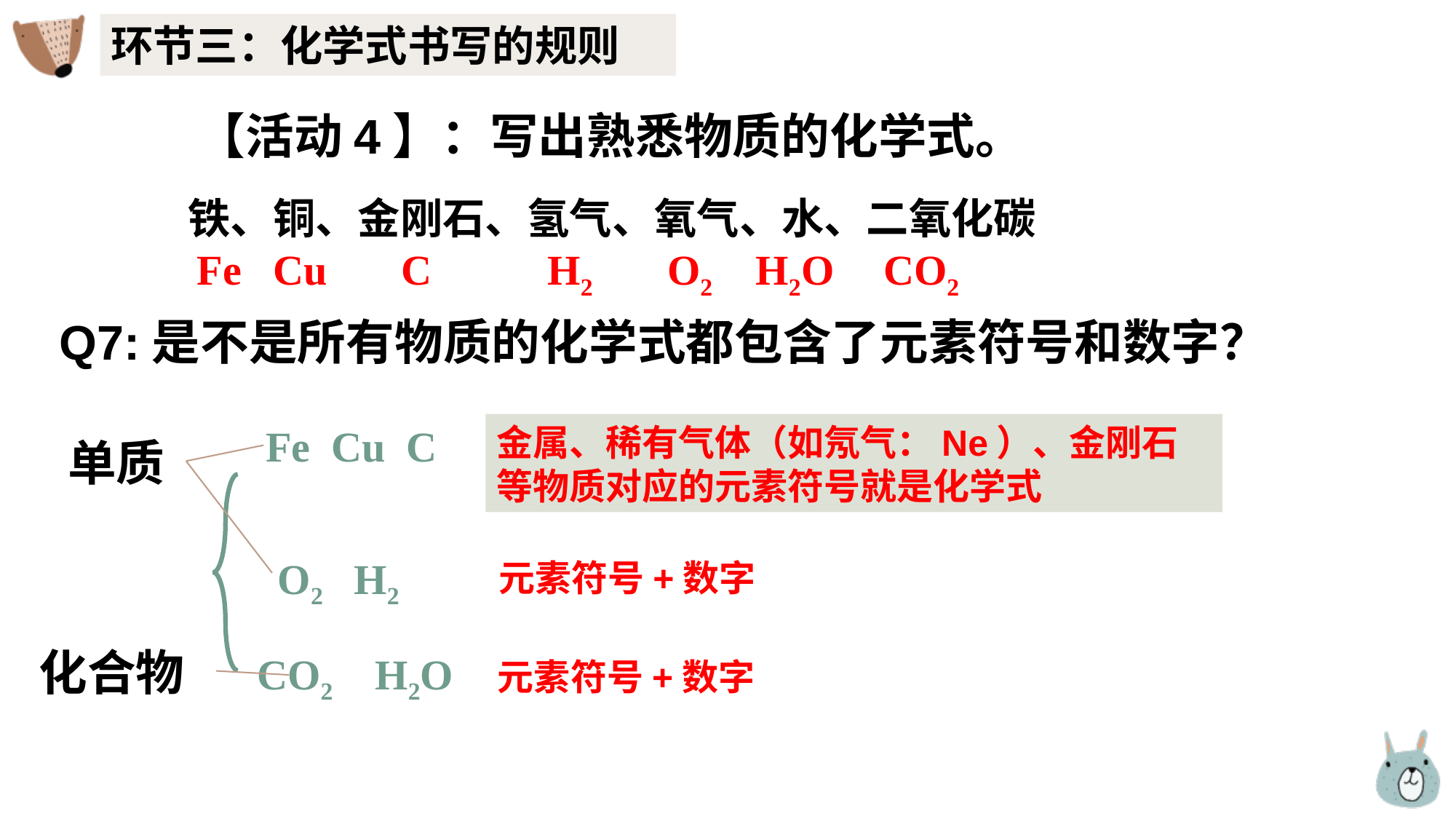

环节三：化学式书写的规则
【活动4】：写出熟悉物质的化学式。
铁、铜、金刚石、氢气、氧气、水、二氧化碳
Fe   Cu       C           H2            O2       H2O        CO2

Q7:是不是所有物质的化学式都包含了元素符号和数字？
Fe  Cu  C
金属、稀有气体（如氖气：Ne）、金刚石等物质对应的元素符号就是化学式
单质

O2     H2
元素符号+数字
化合物
CO2    H2O
元素符号+数字